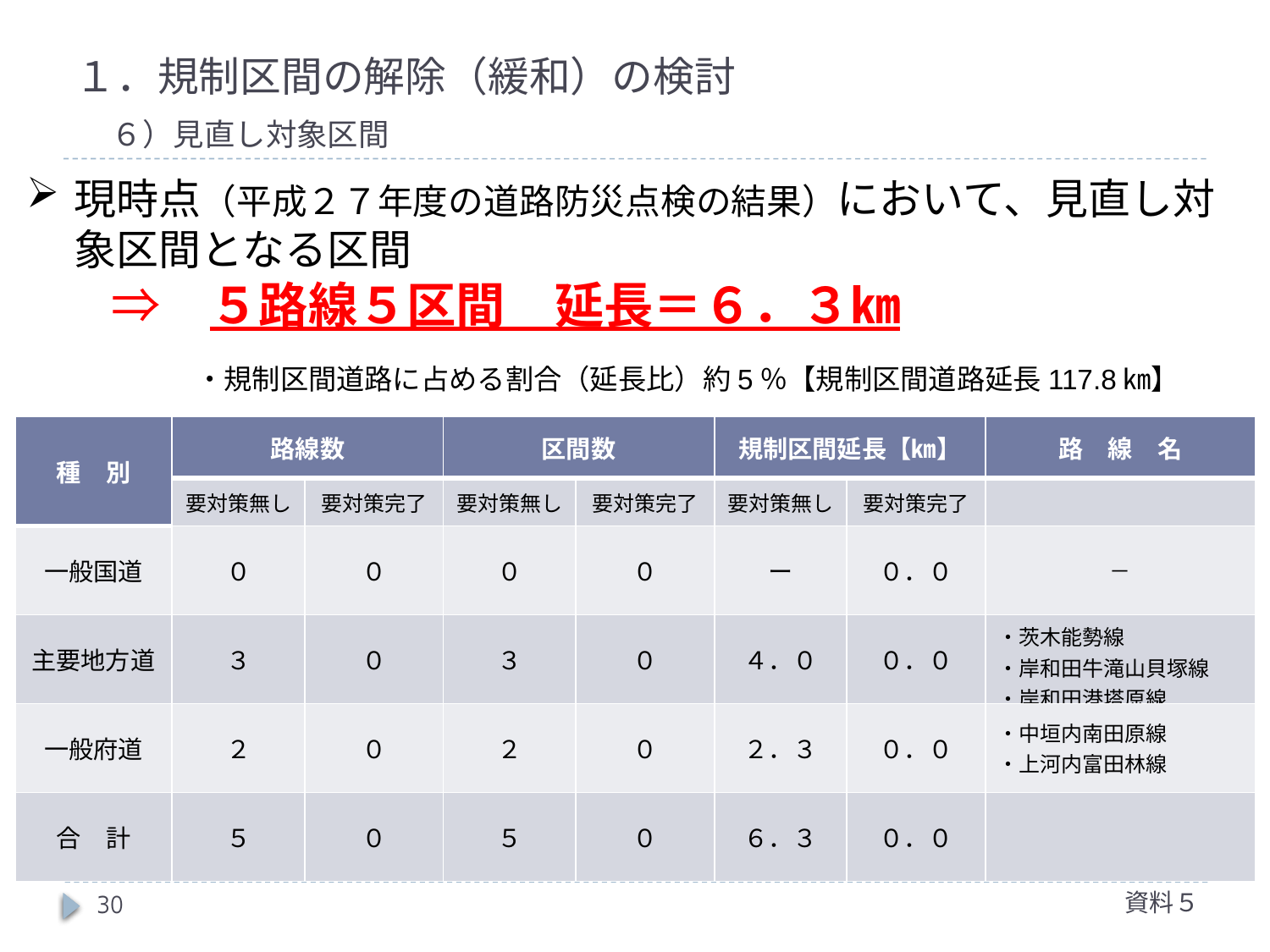

# １．規制区間の解除（緩和）の検討 　６）見直し対象区間
現時点（平成２７年度の道路防災点検の結果）において、見直し対象区間となる区間
　　⇒　５路線５区間　延長＝６．３㎞
　　　・規制区間道路に占める割合（延長比）約5％【規制区間道路延長117.8㎞】
| 種　別 | 路線数 |  | 区間数 |  | 規制区間延長【㎞】 |  | 路　線　名 |
| --- | --- | --- | --- | --- | --- | --- | --- |
|  | 要対策無し | 要対策完了 | 要対策無し | 要対策完了 | 要対策無し | 要対策完了 |  |
| 一般国道 | ０ | ０ | ０ | ０ | ー | ０．０ | － |
| 主要地方道 | ３ | ０ | ３ | ０ | ４．０ | ０．０ | ・茨木能勢線 ・岸和田牛滝山貝塚線 ・岸和田港塔原線 |
| 一般府道 | ２ | ０ | ２ | ０ | ２．３ | ０．０ | ・中垣内南田原線 ・上河内富田林線 |
| 合　計 | ５ | ０ | ５ | ０ | ６．３ | ０．０ |  |
資料５
30